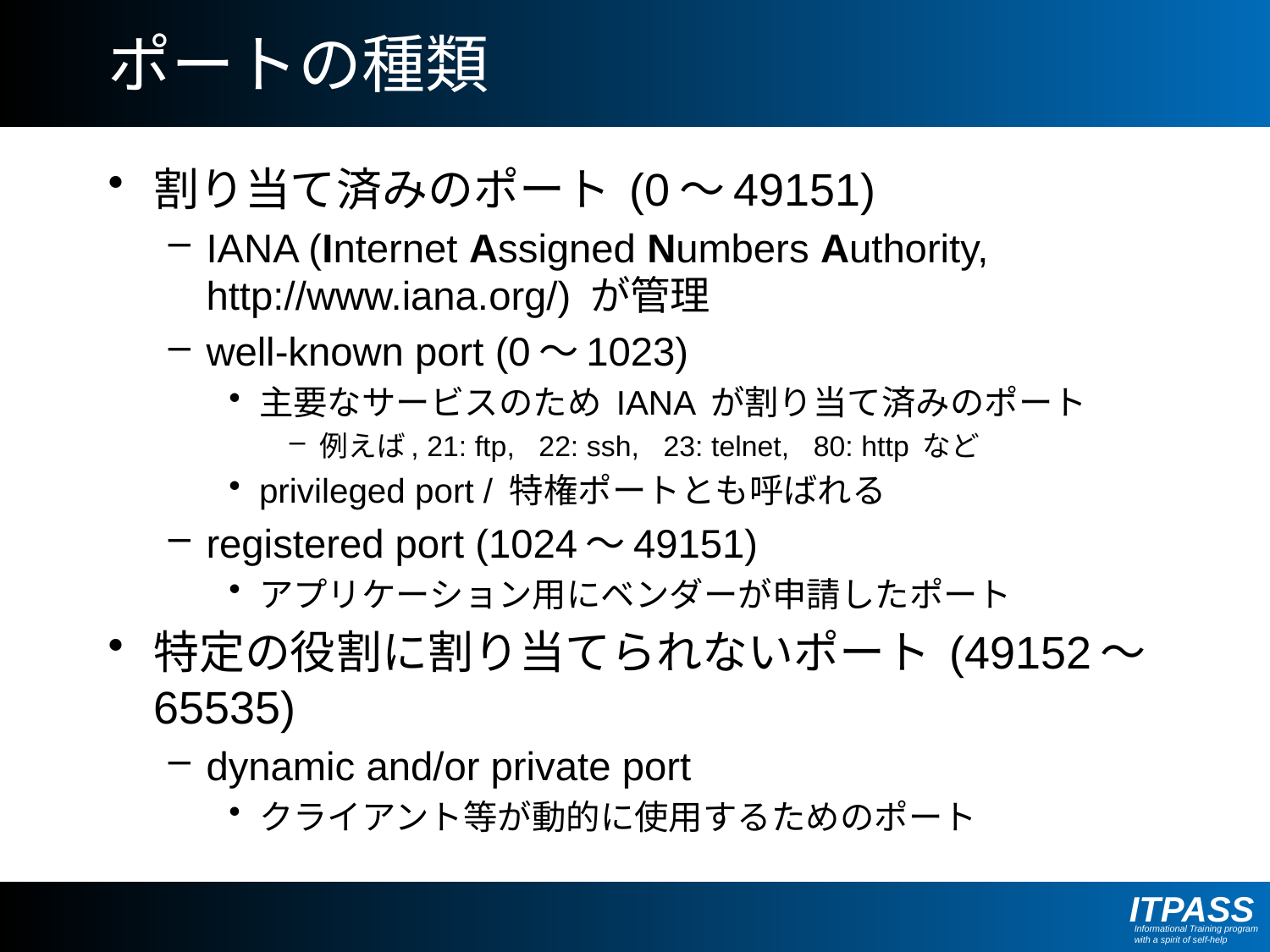

# ポートの種類
割り当て済みのポート (0～49151)
IANA (Internet Assigned Numbers Authority, http://www.iana.org/) が管理
well-known port (0～1023)
主要なサービスのため IANA が割り当て済みのポート
例えば, 21: ftp,   22: ssh,   23: telnet,   80: http など
privileged port / 特権ポートとも呼ばれる
registered port (1024～49151)
アプリケーション用にベンダーが申請したポート
特定の役割に割り当てられないポート (49152～65535)
dynamic and/or private port
クライアント等が動的に使用するためのポート